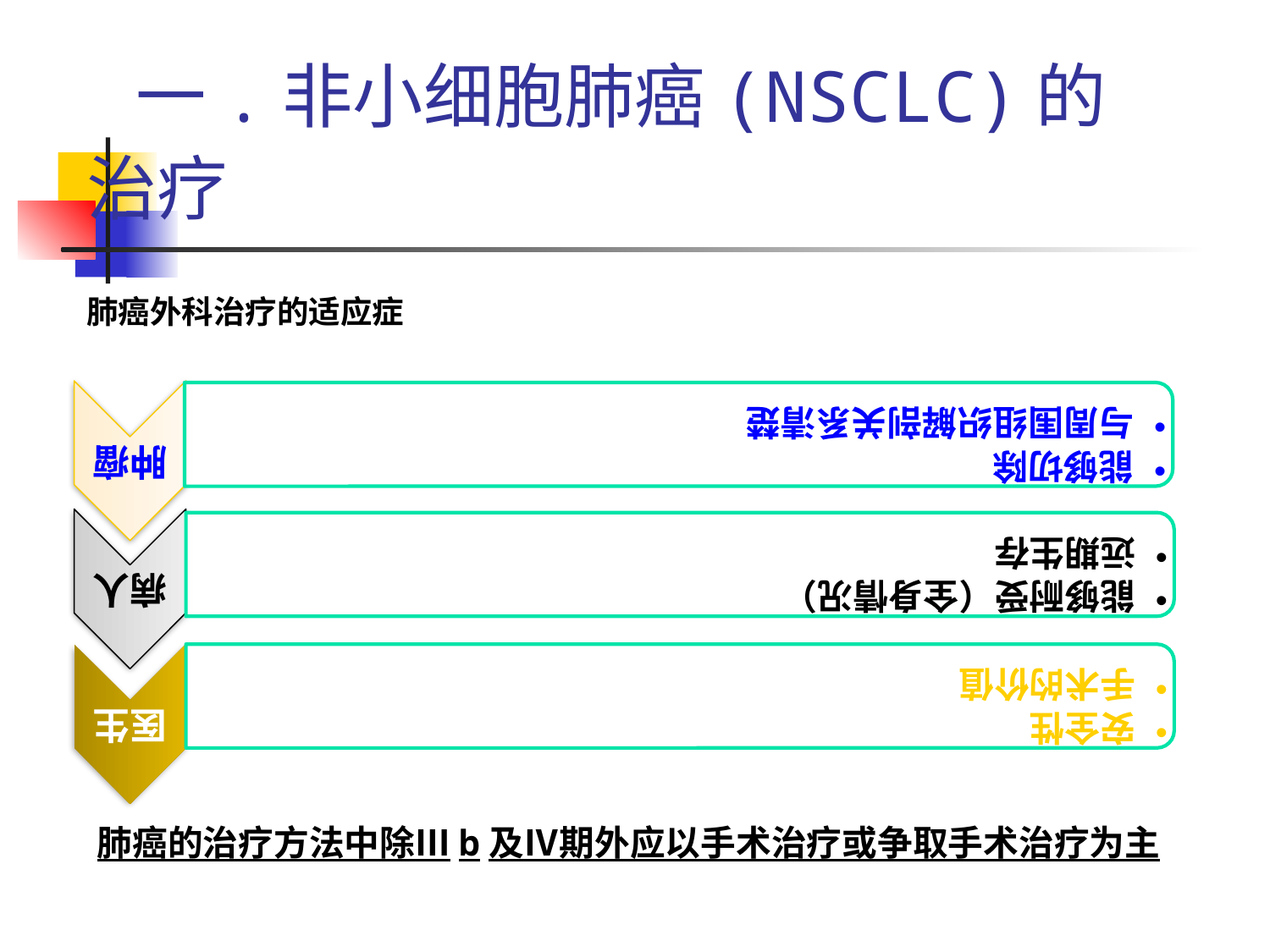

# 一.非小细胞肺癌(NSCLC)的治疗

肺癌外科治疗的适应症

肿瘤
能够切除
与周围组织解剖关系清楚
病人
能够耐受（全身情况）
远期生存
医生
安全性
手术的价值
肺癌的治疗方法中除Ⅲb及Ⅳ期外应以手术治疗或争取手术治疗为主